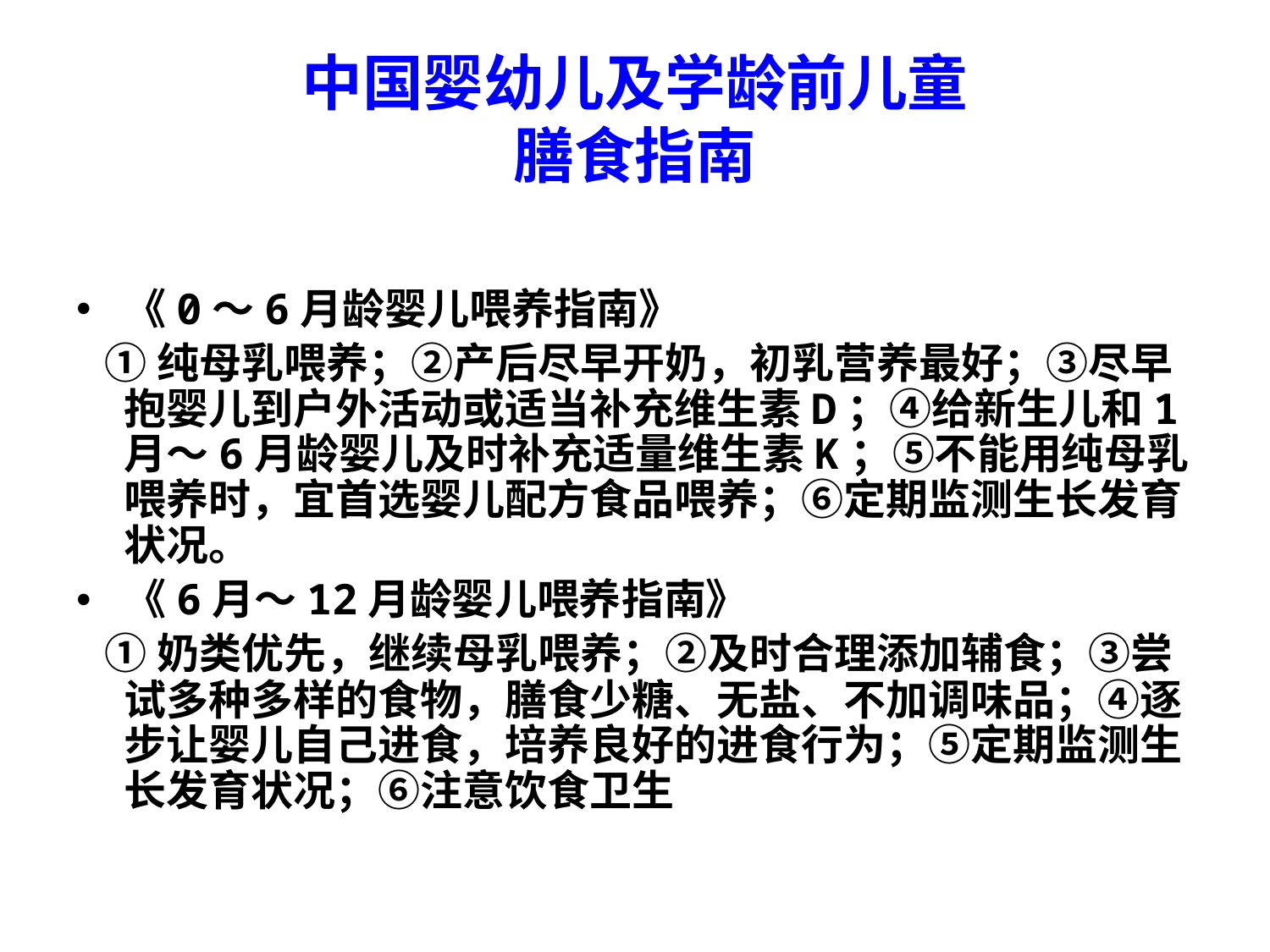

# 中国婴幼儿及学龄前儿童 膳食指南

《0～6月龄婴儿喂养指南》
   ①纯母乳喂养；②产后尽早开奶，初乳营养最好；③尽早抱婴儿到户外活动或适当补充维生素D；④给新生儿和1月～6月龄婴儿及时补充适量维生素K；⑤不能用纯母乳喂养时，宜首选婴儿配方食品喂养；⑥定期监测生长发育状况。
《6月～12月龄婴儿喂养指南》
   ①奶类优先，继续母乳喂养；②及时合理添加辅食；③尝试多种多样的食物，膳食少糖、无盐、不加调味品；④逐步让婴儿自己进食，培养良好的进食行为；⑤定期监测生长发育状况；⑥注意饮食卫生